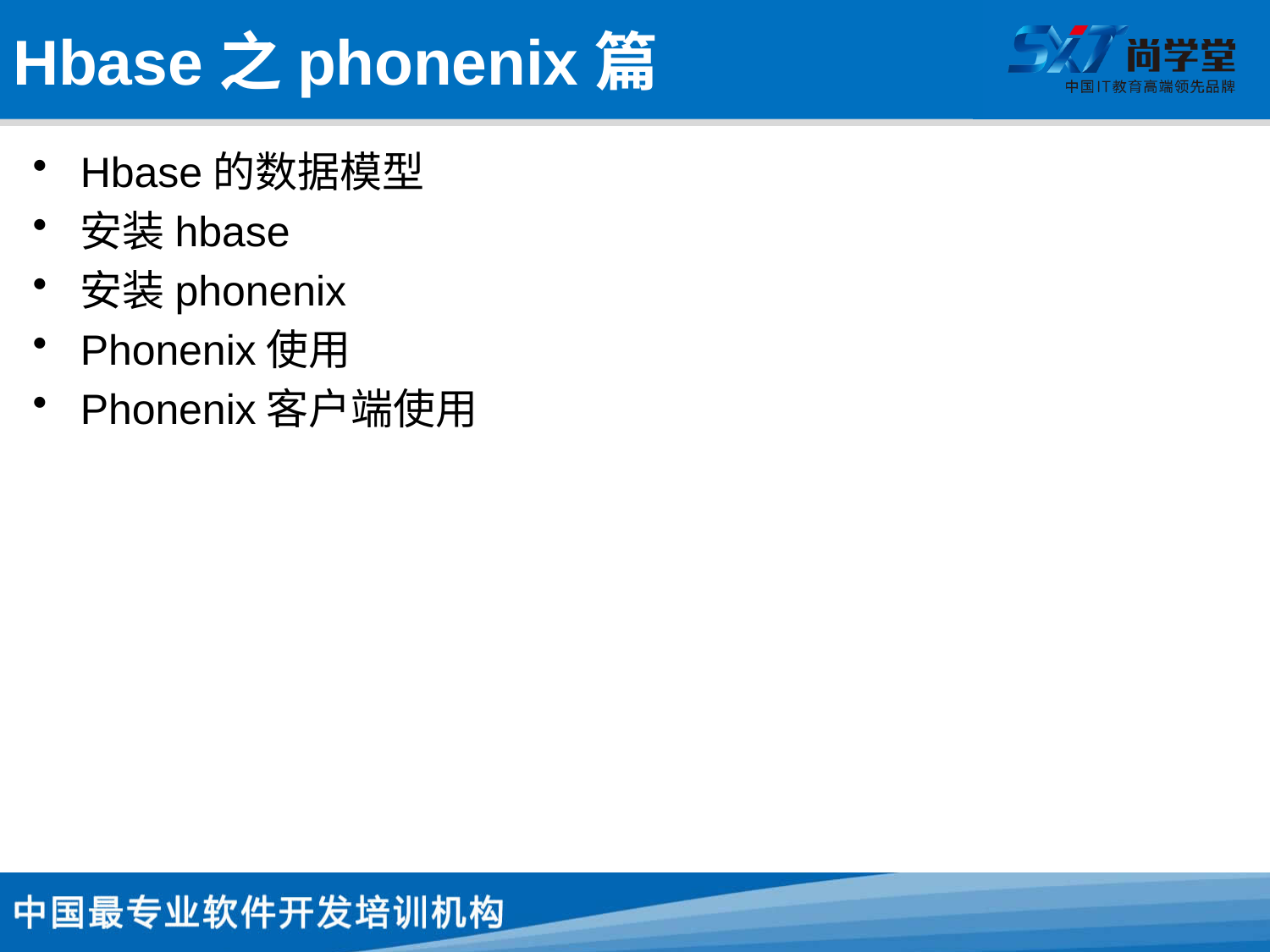

# Hbase之phonenix篇
Hbase的数据模型
安装hbase
安装phonenix
Phonenix使用
Phonenix客户端使用